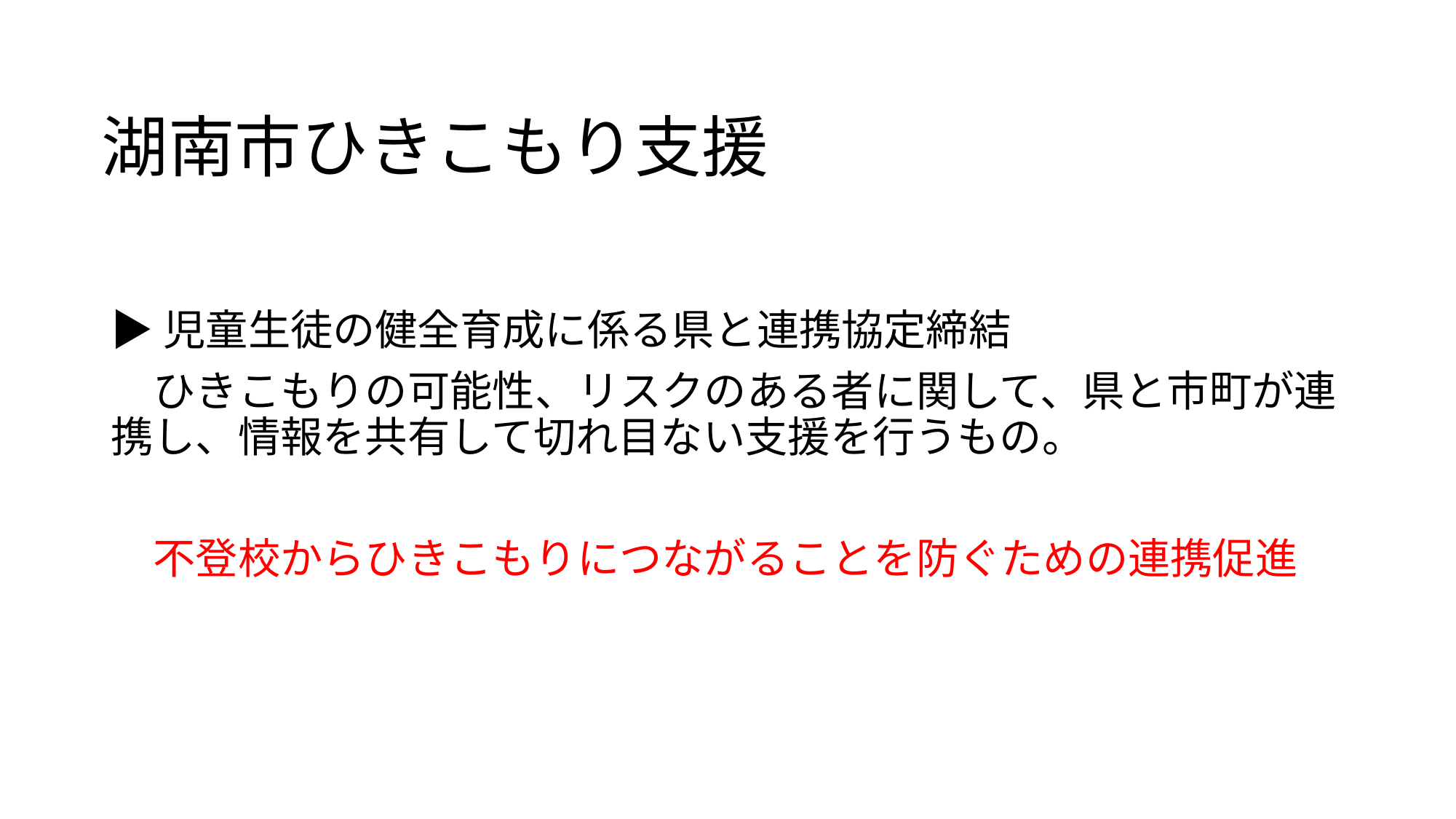

# 湖南市ひきこもり支援

▶児童生徒の健全育成に係る県と連携協定締結
　ひきこもりの可能性、リスクのある者に関して、県と市町が連携し、情報を共有して切れ目ない支援を行うもの。

　不登校からひきこもりにつながることを防ぐための連携促進